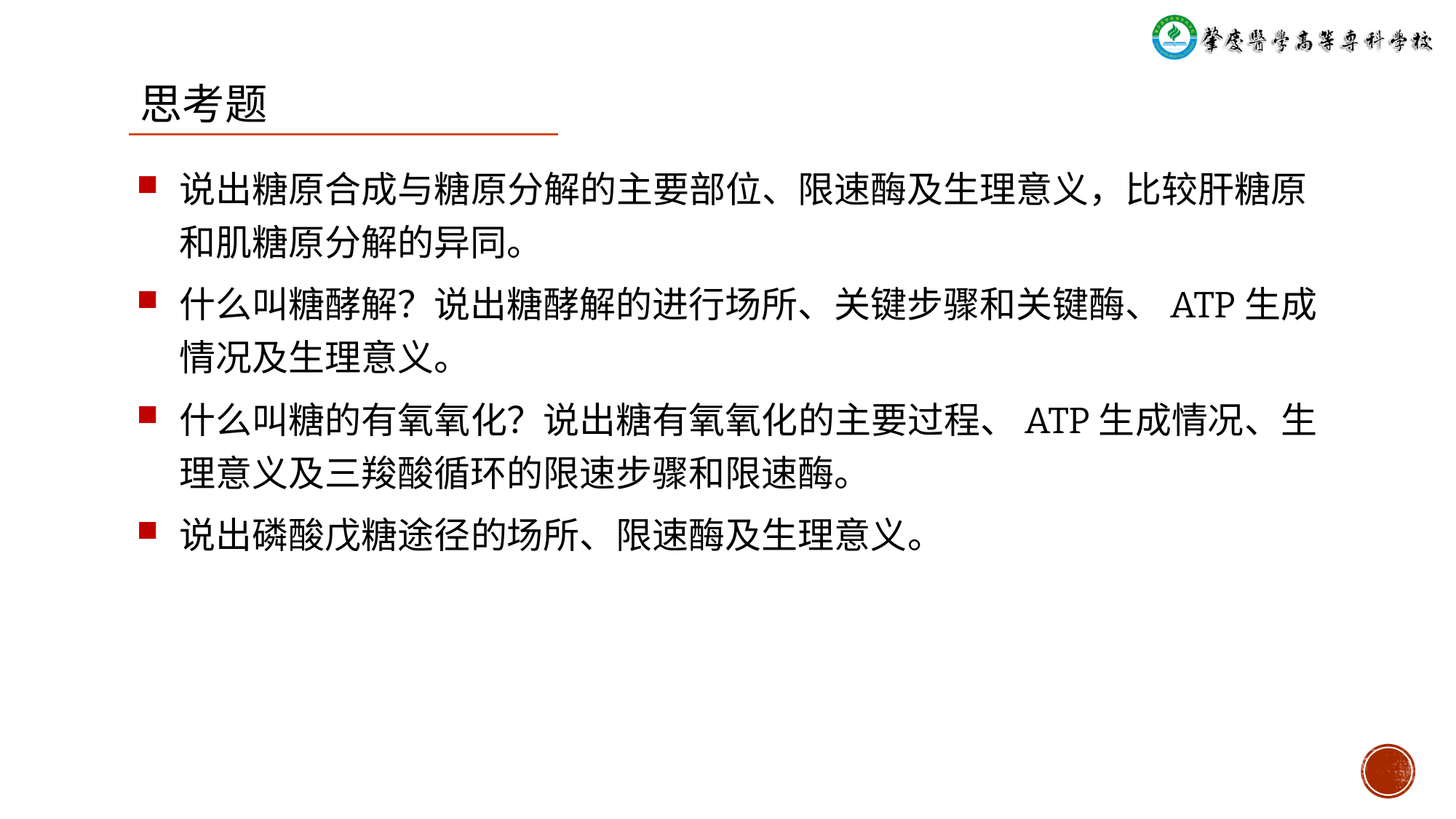

思考题
说出糖原合成与糖原分解的主要部位、限速酶及生理意义，比较肝糖原和肌糖原分解的异同。
什么叫糖酵解？说出糖酵解的进行场所、关键步骤和关键酶、ATP生成情况及生理意义。
什么叫糖的有氧氧化？说出糖有氧氧化的主要过程、ATP生成情况、生理意义及三羧酸循环的限速步骤和限速酶。
说出磷酸戊糖途径的场所、限速酶及生理意义。